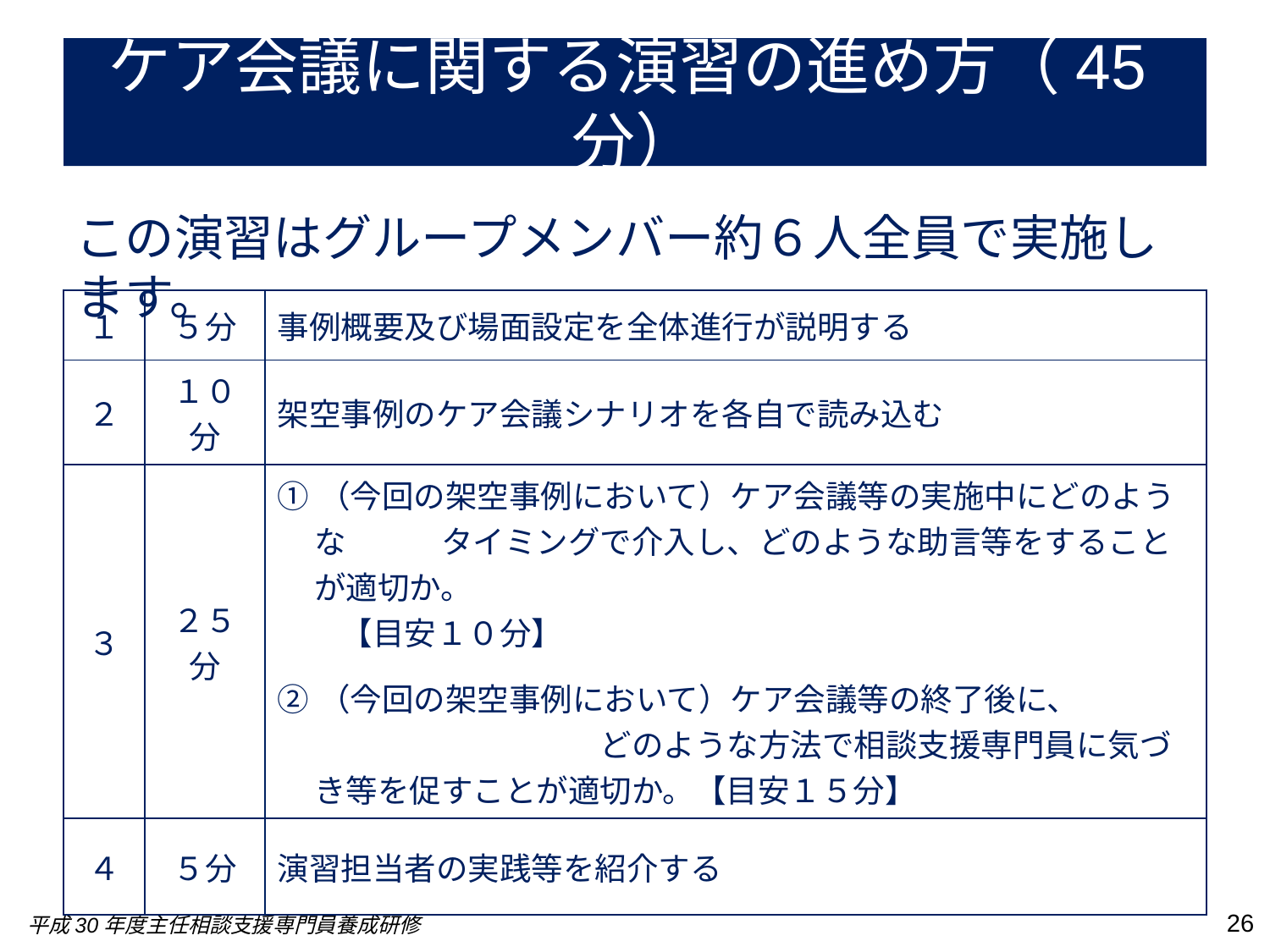

# ケア会議に関する演習の進め方（45分）
この演習はグループメンバー約６人全員で実施します。
| １ | ５分 | 事例概要及び場面設定を全体進行が説明する |
| --- | --- | --- |
| ２ | １０分 | 架空事例のケア会議シナリオを各自で読み込む |
| ３ | ２５分 | ①（今回の架空事例において）ケア会議等の実施中にどのような　　　タイミングで介入し、どのような助言等をすることが適切か。 　　【目安１０分】 ②（今回の架空事例において）ケア会議等の終了後に、　　　　　　　　　　　　どのような方法で相談支援専門員に気づき等を促すことが適切か。【目安１５分】 |
| ４ | ５分 | 演習担当者の実践等を紹介する |
26
平成30年度主任相談支援専門員養成研修